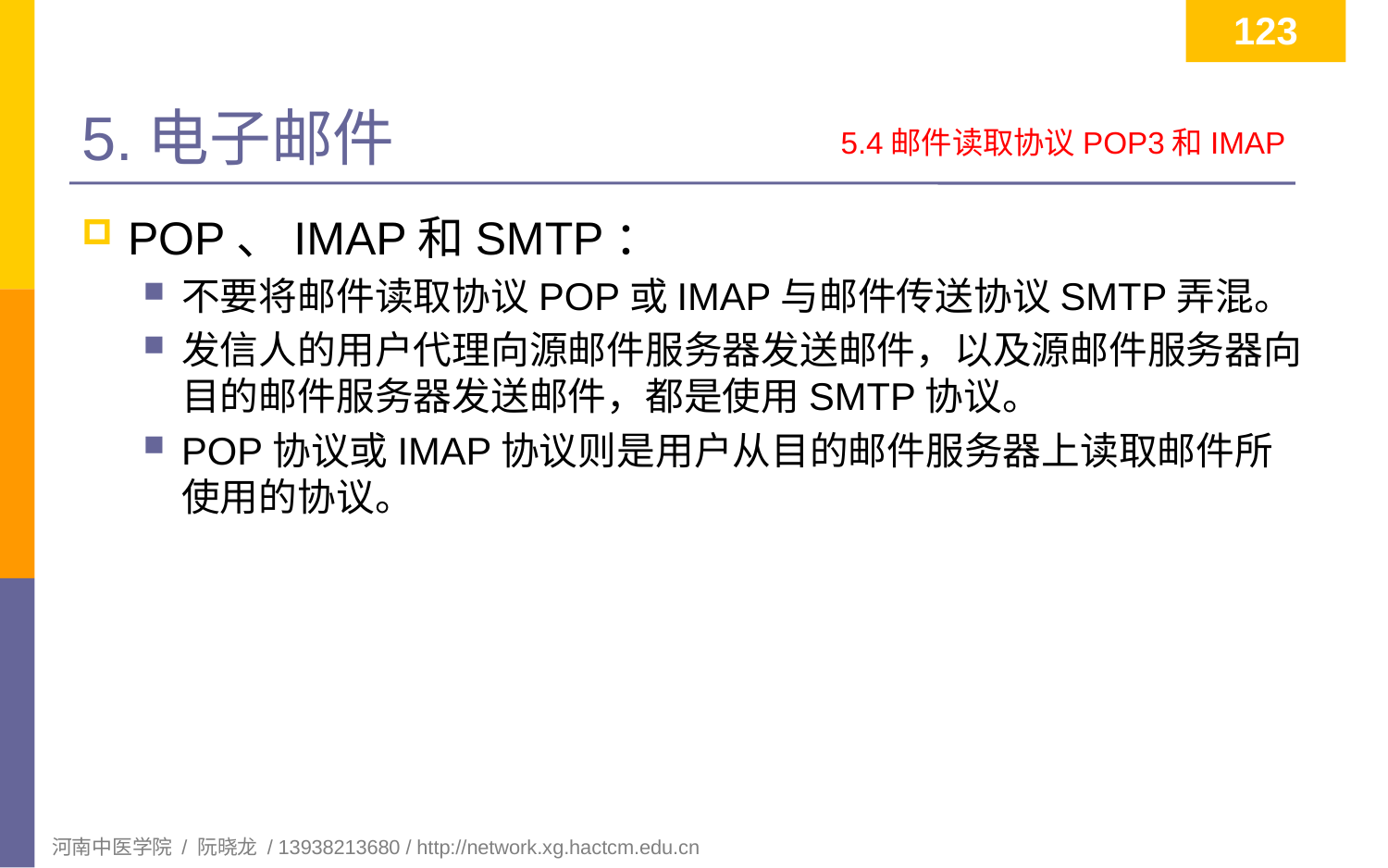

123
# 5.电子邮件
5.4邮件读取协议POP3和IMAP
POP、IMAP和SMTP：
不要将邮件读取协议POP或IMAP与邮件传送协议SMTP弄混。
发信人的用户代理向源邮件服务器发送邮件，以及源邮件服务器向目的邮件服务器发送邮件，都是使用SMTP协议。
POP协议或IMAP协议则是用户从目的邮件服务器上读取邮件所使用的协议。